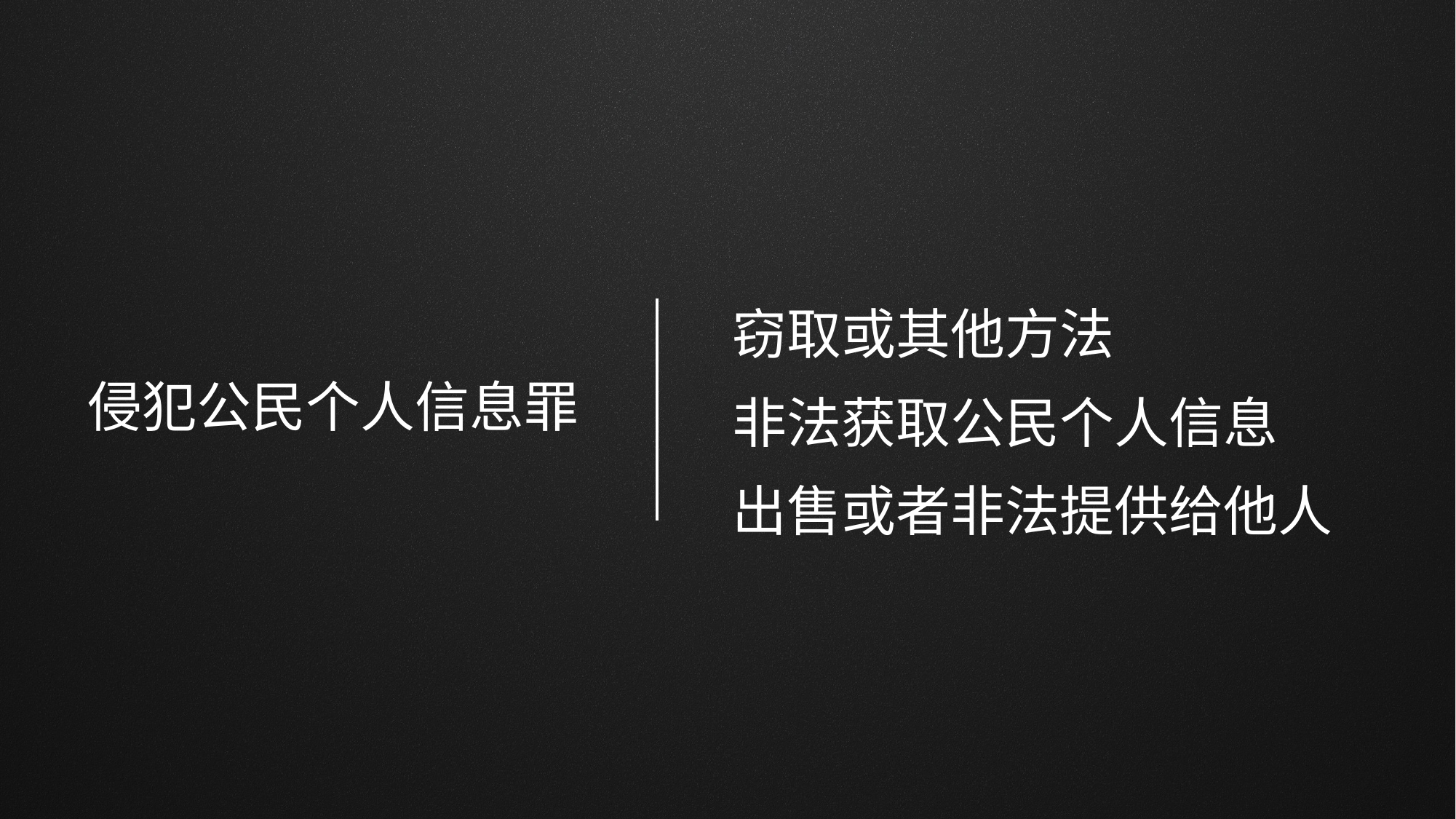

窃取或其他方法
非法获取公民个人信息
出售或者非法提供给他人

侵犯公民个人信息罪